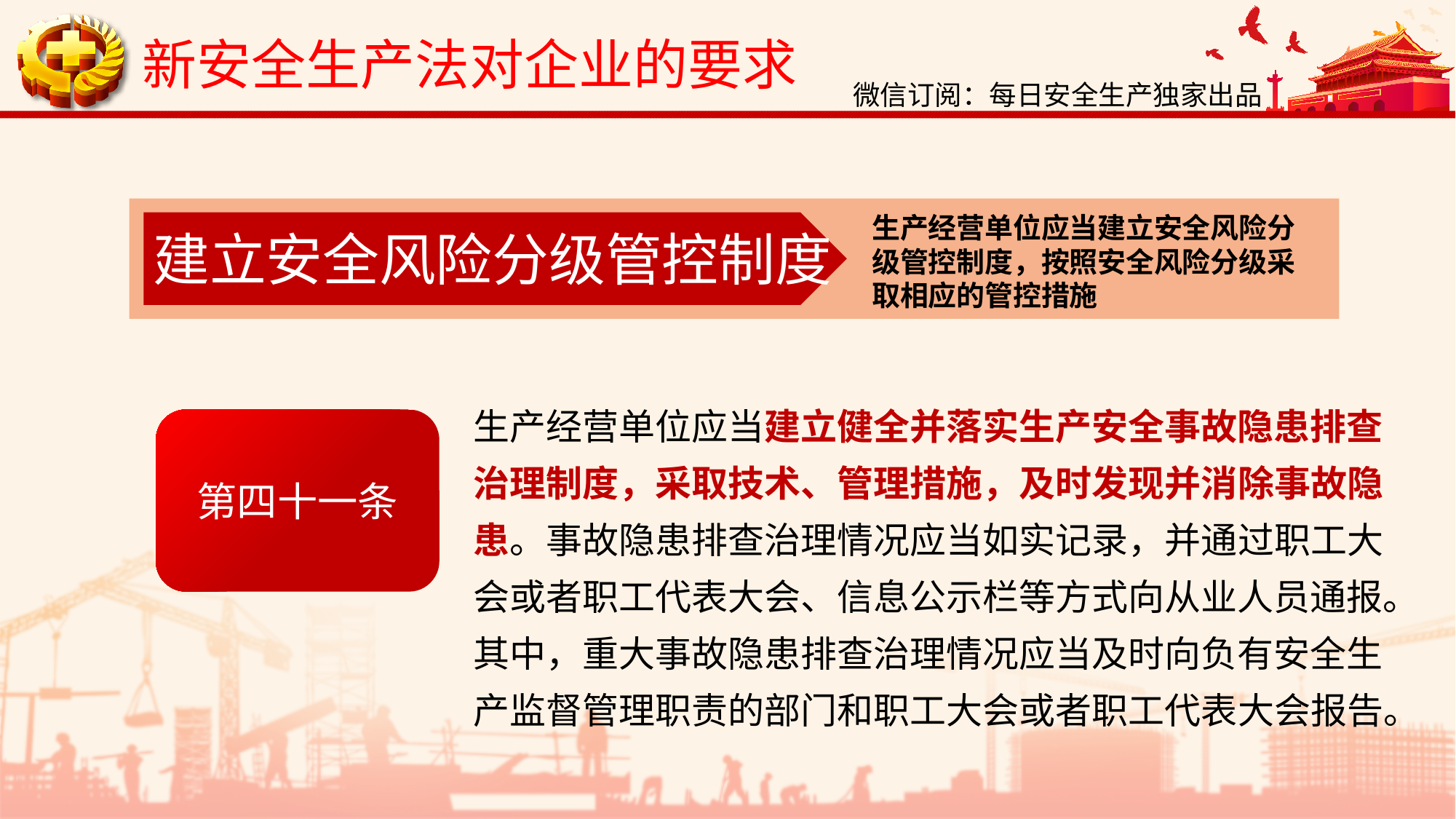

微信订阅：每日安全生产独家出品

生产经营单位应当建立安全风险分级管控制度，按照安全风险分级采取相应的管控措施

建立安全风险分级管控制度
生产经营单位应当建立健全并落实生产安全事故隐患排查治理制度，采取技术、管理措施，及时发现并消除事故隐患。事故隐患排查治理情况应当如实记录，并通过职工大会或者职工代表大会、信息公示栏等方式向从业人员通报。其中，重大事故隐患排查治理情况应当及时向负有安全生产监督管理职责的部门和职工大会或者职工代表大会报告。
第四十一条